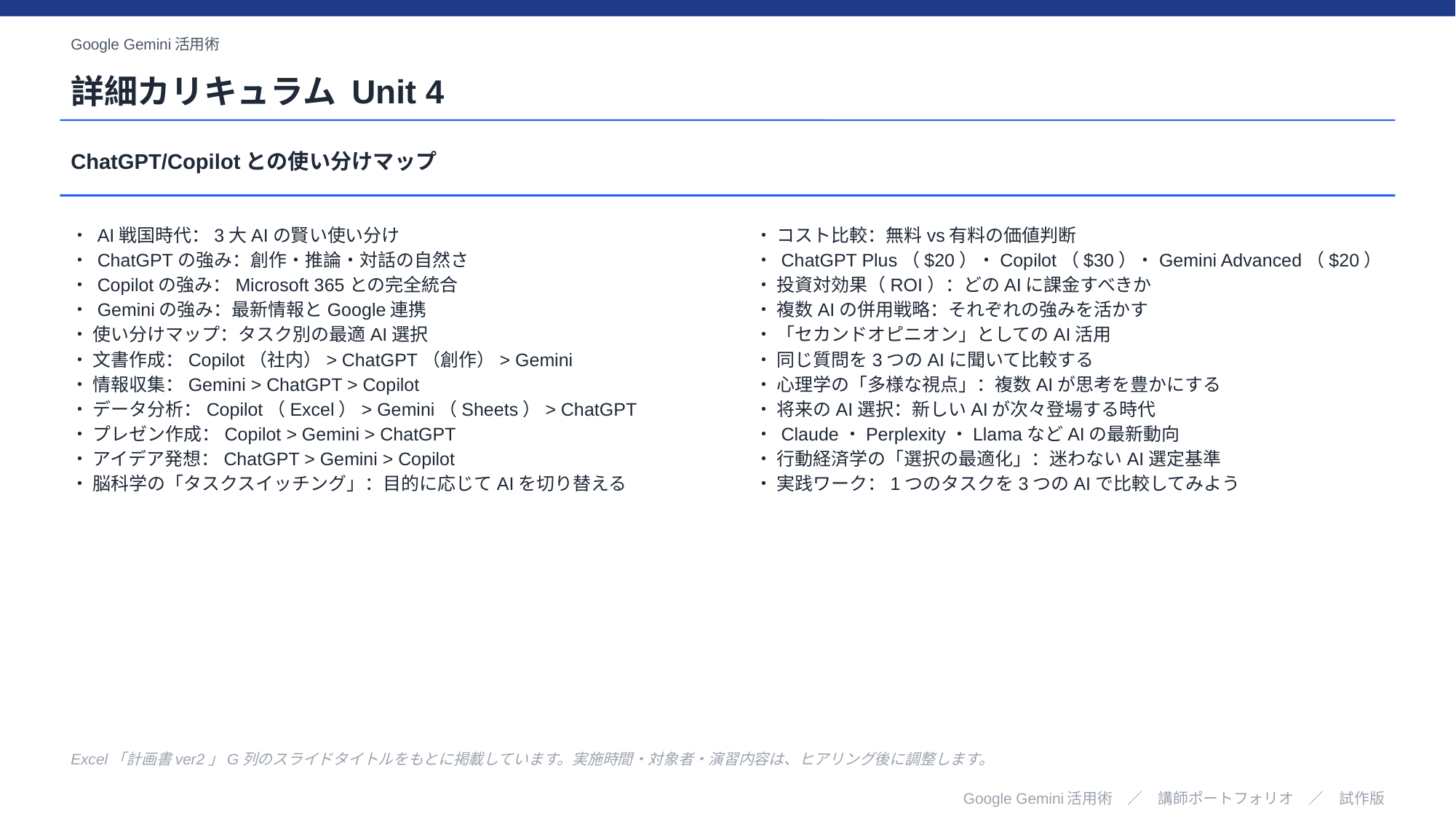

Google Gemini活用術
詳細カリキュラム Unit 4

ChatGPT/Copilotとの使い分けマップ

・ AI戦国時代：3大AIの賢い使い分け
・ ChatGPTの強み：創作・推論・対話の自然さ
・ Copilotの強み：Microsoft 365との完全統合
・ Geminiの強み：最新情報とGoogle連携
・ 使い分けマップ：タスク別の最適AI選択
・ 文書作成：Copilot（社内）> ChatGPT（創作）> Gemini
・ 情報収集：Gemini > ChatGPT > Copilot
・ データ分析：Copilot（Excel）> Gemini（Sheets）> ChatGPT
・ プレゼン作成：Copilot > Gemini > ChatGPT
・ アイデア発想：ChatGPT > Gemini > Copilot
・ 脳科学の「タスクスイッチング」：目的に応じてAIを切り替える
・ コスト比較：無料vs有料の価値判断
・ ChatGPT Plus（$20）・Copilot（$30）・Gemini Advanced（$20）
・ 投資対効果（ROI）：どのAIに課金すべきか
・ 複数AIの併用戦略：それぞれの強みを活かす
・ 「セカンドオピニオン」としてのAI活用
・ 同じ質問を3つのAIに聞いて比較する
・ 心理学の「多様な視点」：複数AIが思考を豊かにする
・ 将来のAI選択：新しいAIが次々登場する時代
・ Claude・Perplexity・LlamaなどAIの最新動向
・ 行動経済学の「選択の最適化」：迷わないAI選定基準
・ 実践ワーク：1つのタスクを3つのAIで比較してみよう
Excel「計画書ver2」G列のスライドタイトルをもとに掲載しています。実施時間・対象者・演習内容は、ヒアリング後に調整します。
Google Gemini活用術　／　講師ポートフォリオ　／　試作版